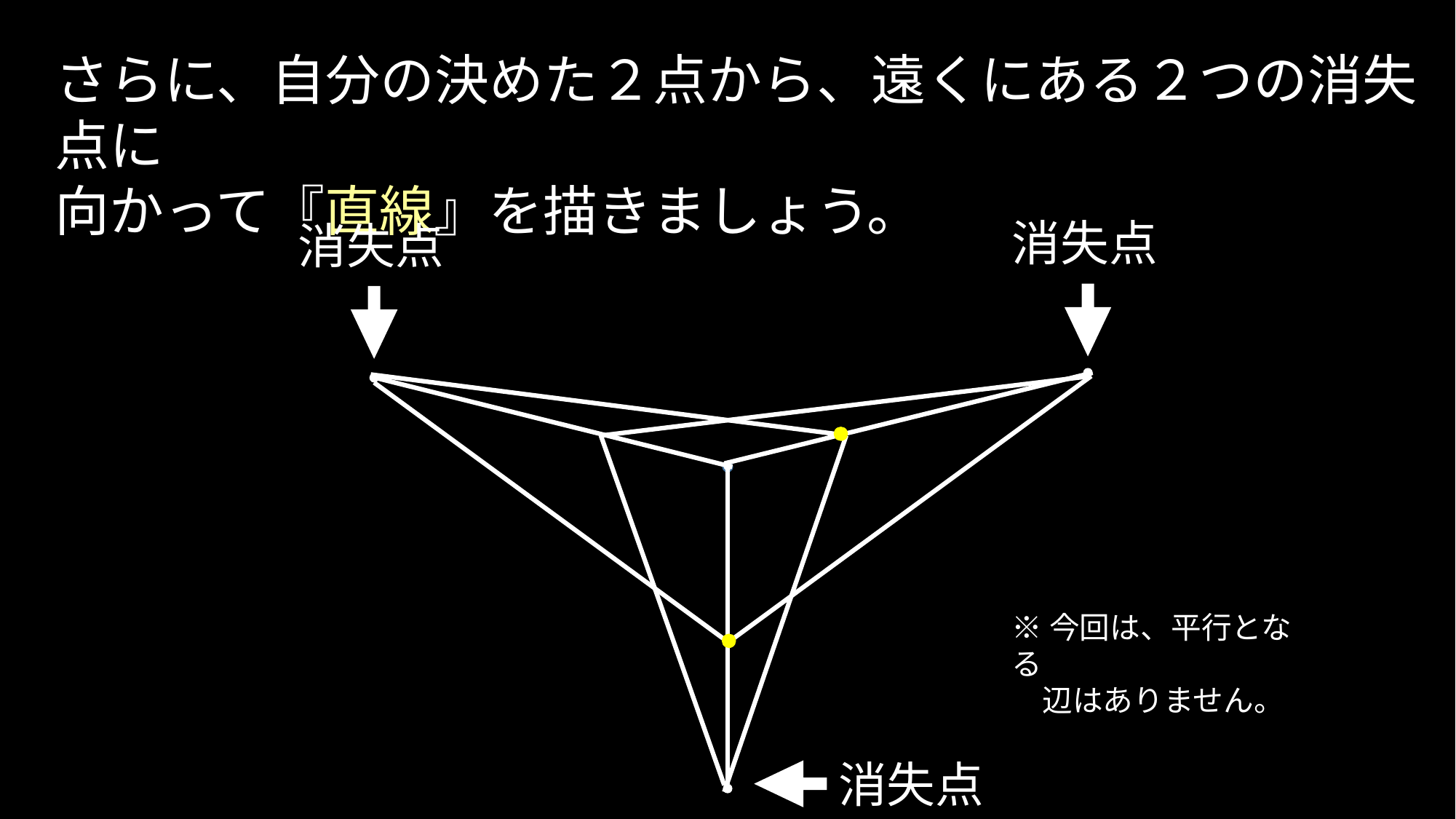

さらに、自分の決めた２点から、遠くにある２つの消失点に
向かって『直線』を描きましょう。
消失点
消失点

※今回は、平行となる
　辺はありません。

消失点